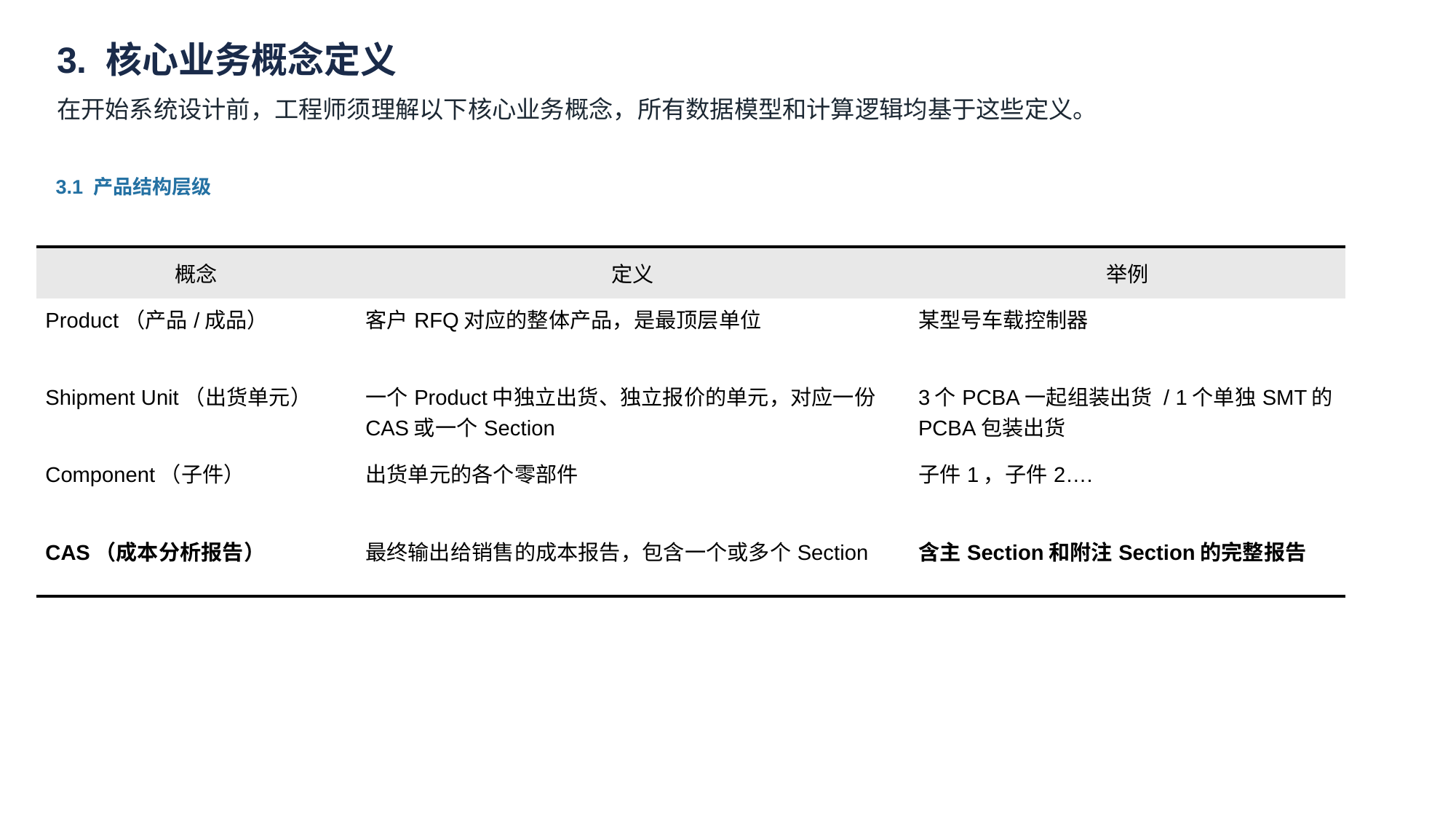

3. 核心业务概念定义
在开始系统设计前，工程师须理解以下核心业务概念，所有数据模型和计算逻辑均基于这些定义。
3.1 产品结构层级

| 概念 | 定义 | 举例 |
| --- | --- | --- |
| Product（产品/成品） | 客户RFQ对应的整体产品，是最顶层单位 | 某型号车载控制器 |
| Shipment Unit（出货单元） | 一个Product中独立出货、独立报价的单元，对应一份CAS或一个Section | 3个PCBA一起组装出货 / 1个单独SMT的PCBA包装出货 |
| Component（子件） | 出货单元的各个零部件 | 子件1，子件2…. |
| CAS（成本分析报告） | 最终输出给销售的成本报告，包含一个或多个Section | 含主Section和附注Section的完整报告 |